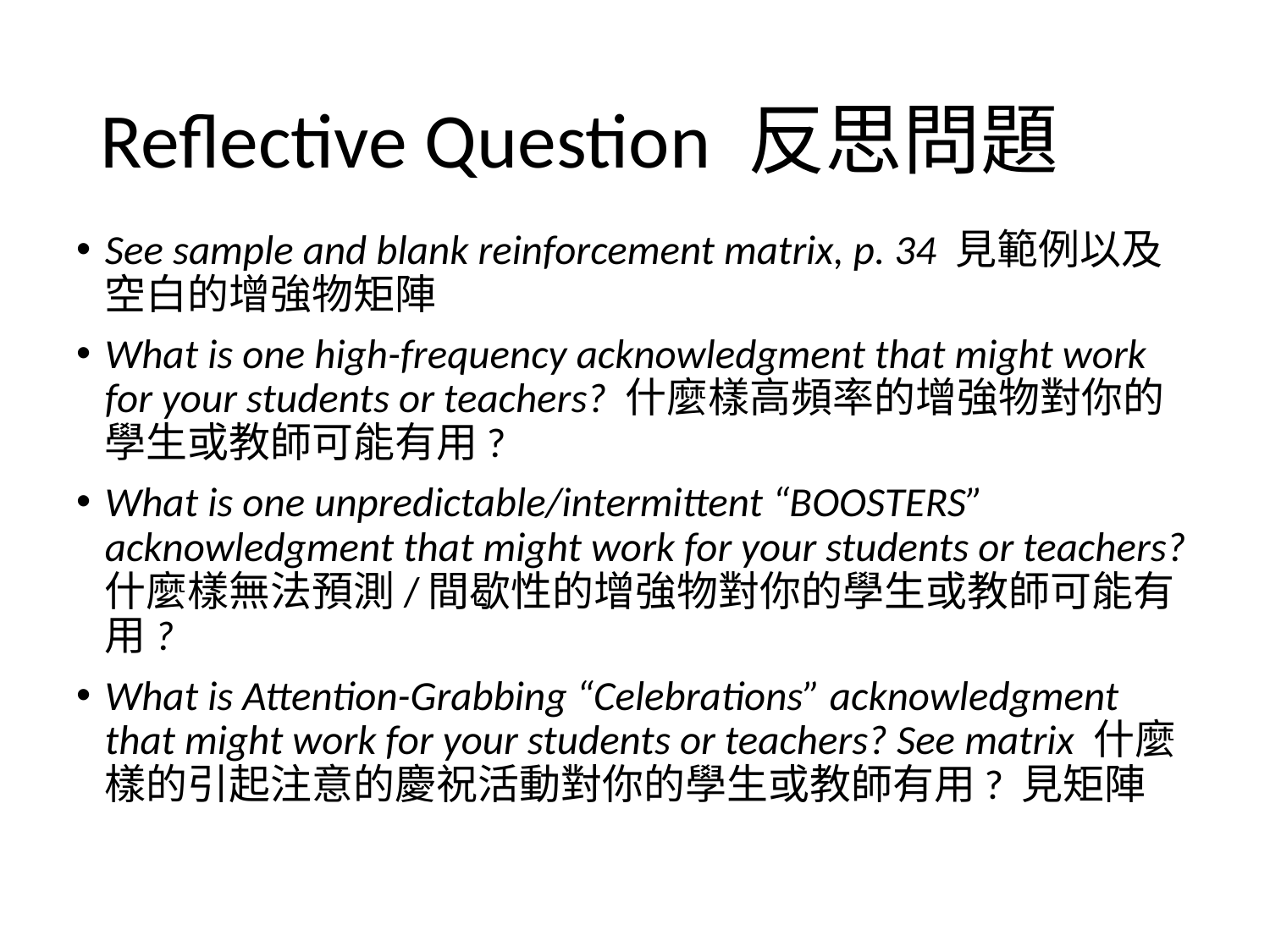

# Reflective Question 反思問題
See sample and blank reinforcement matrix, p. 34 見範例以及空白的增強物矩陣
What is one high-frequency acknowledgment that might work for your students or teachers? 什麼樣高頻率的增強物對你的學生或教師可能有用?
What is one unpredictable/intermittent “BOOSTERS” acknowledgment that might work for your students or teachers? 什麼樣無法預測/間歇性的增強物對你的學生或教師可能有用?
What is Attention-Grabbing “Celebrations” acknowledgment that might work for your students or teachers? See matrix 什麼樣的引起注意的慶祝活動對你的學生或教師有用? 見矩陣